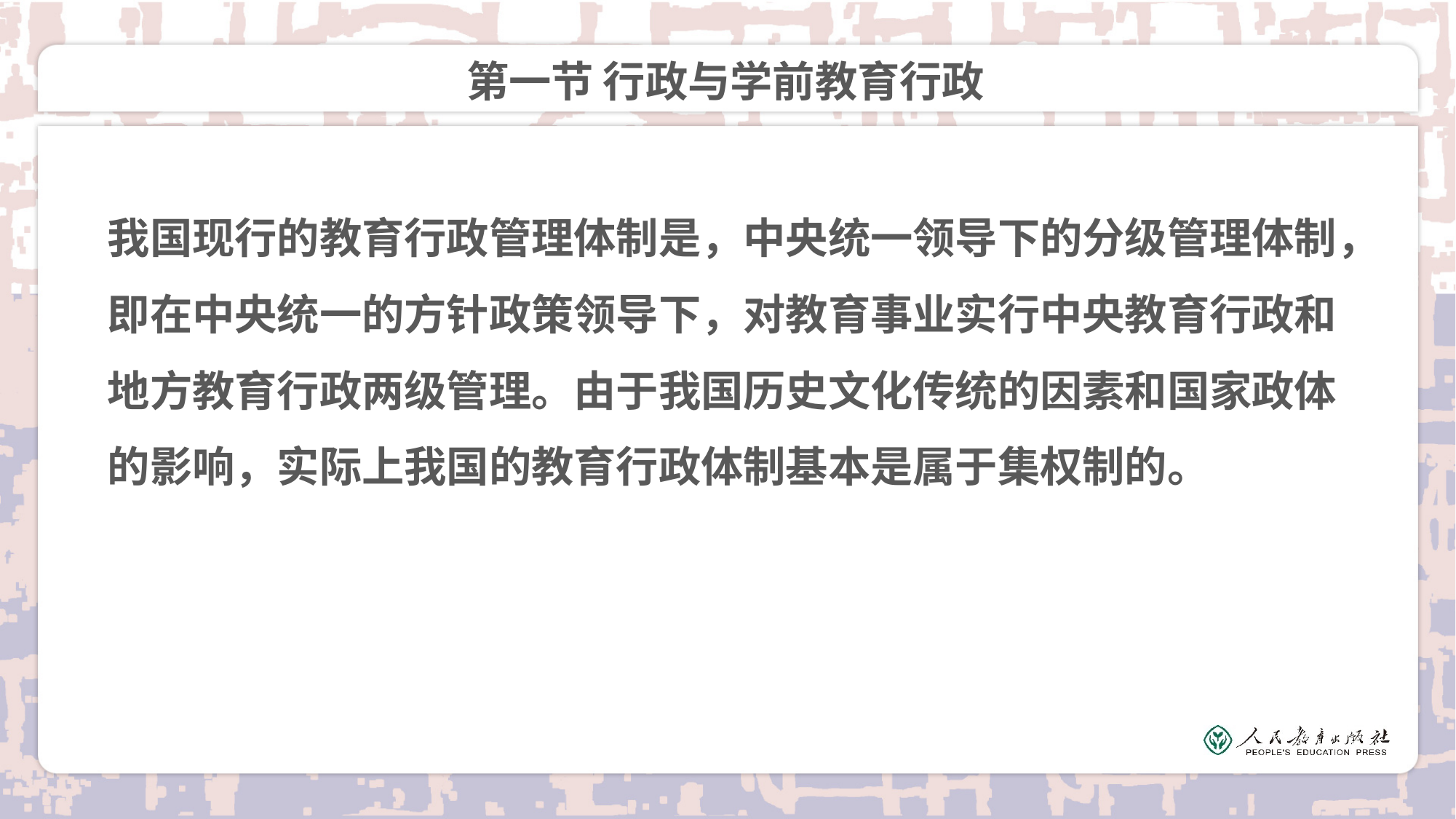

# 第一节 行政与学前教育行政
我国现行的教育行政管理体制是，中央统一领导下的分级管理体制，即在中央统一的方针政策领导下，对教育事业实行中央教育行政和地方教育行政两级管理。由于我国历史文化传统的因素和国家政体的影响，实际上我国的教育行政体制基本是属于集权制的。